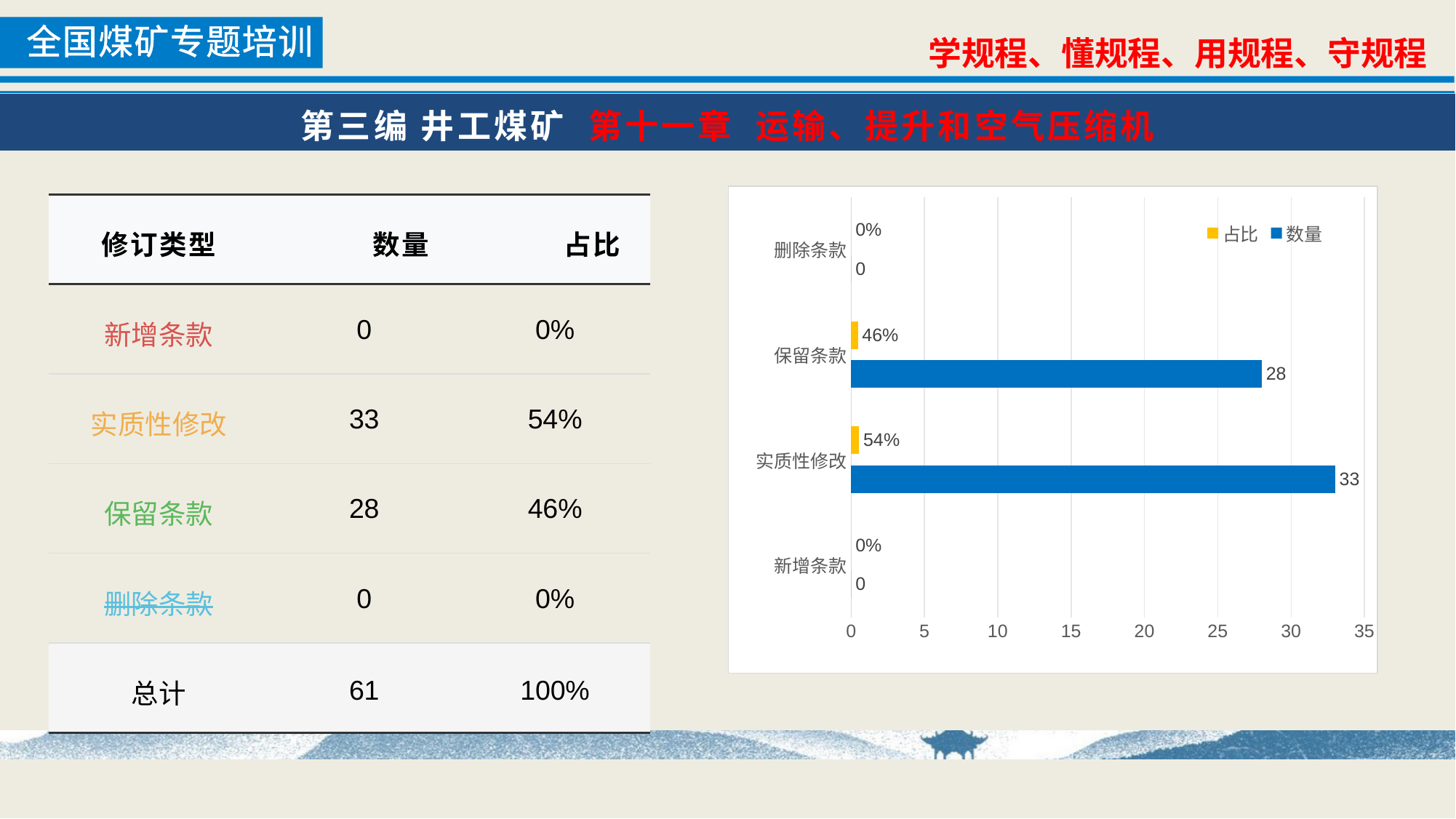

第三编 井工煤矿  第十一章  运输、提升和空气压缩机

### Chart

| Category | 数量 | 占比 |
|---|---|---|
| 新增条款 | 0.0 | 0.0 |
| 实质性修改 | 33.0 | 0.540983606557377 |
| 保留条款 | 28.0 | 0.459016393442623 |
| 删除条款 | 0.0 | 0.0 |
| 修订类型 | 数量 | 占比 |
| --- | --- | --- |
| 新增条款 | 0 | 0% |
| 实质性修改 | 33 | 54% |
| 保留条款 | 28 | 46% |
| 删除条款 | 0 | 0% |
| 总计 | 61 | 100% |
37